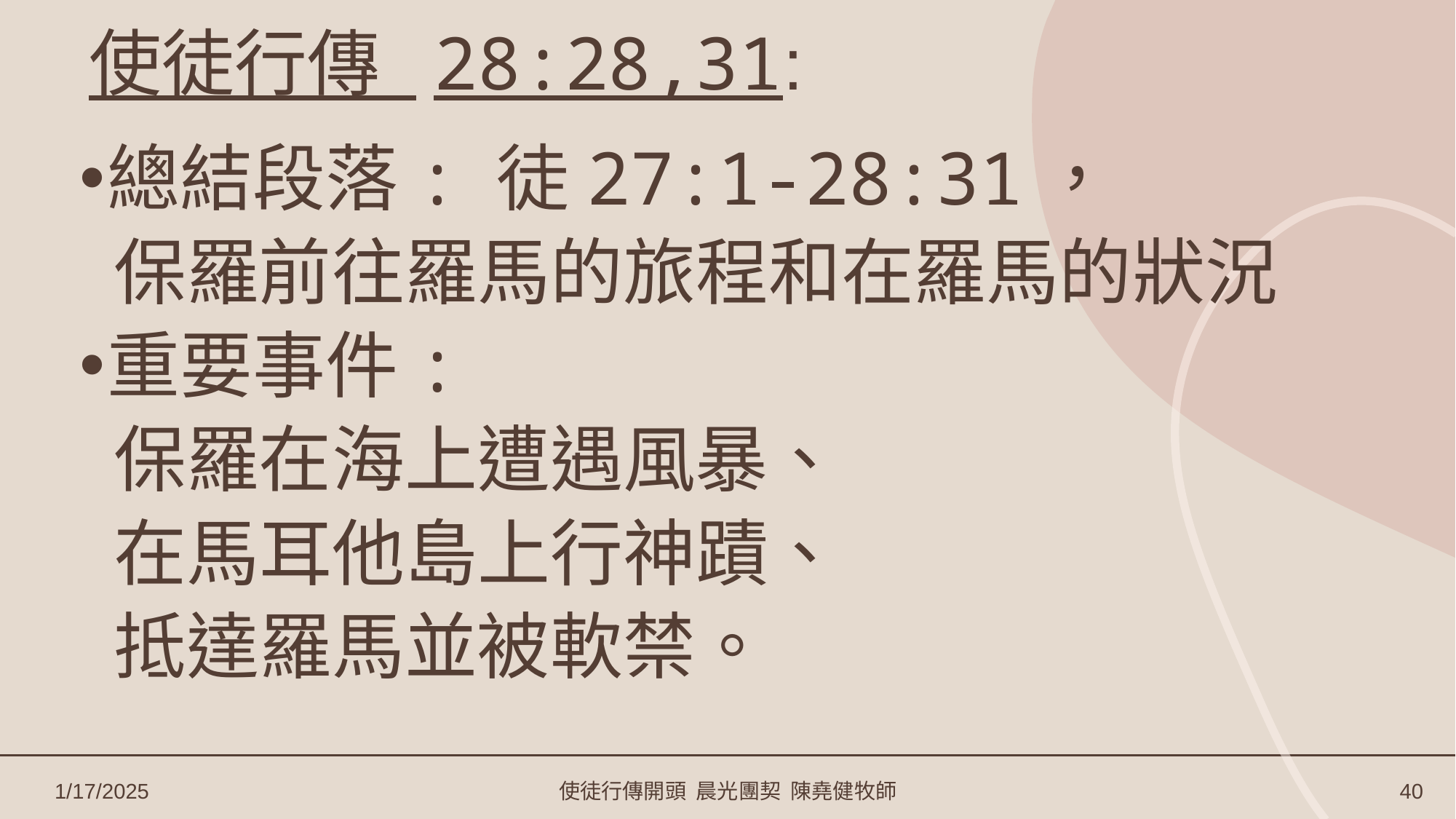

# 使徒行傳 28:28,31:
總結段落: 徒27:1-28:31，
 保羅前往羅馬的旅程和在羅馬的狀況
重要事件:
 保羅在海上遭遇風暴、
 在馬耳他島上行神蹟、
 抵達羅馬並被軟禁。
1/17/2025
使徒行傳開頭  晨光團契  陳堯健牧師
40